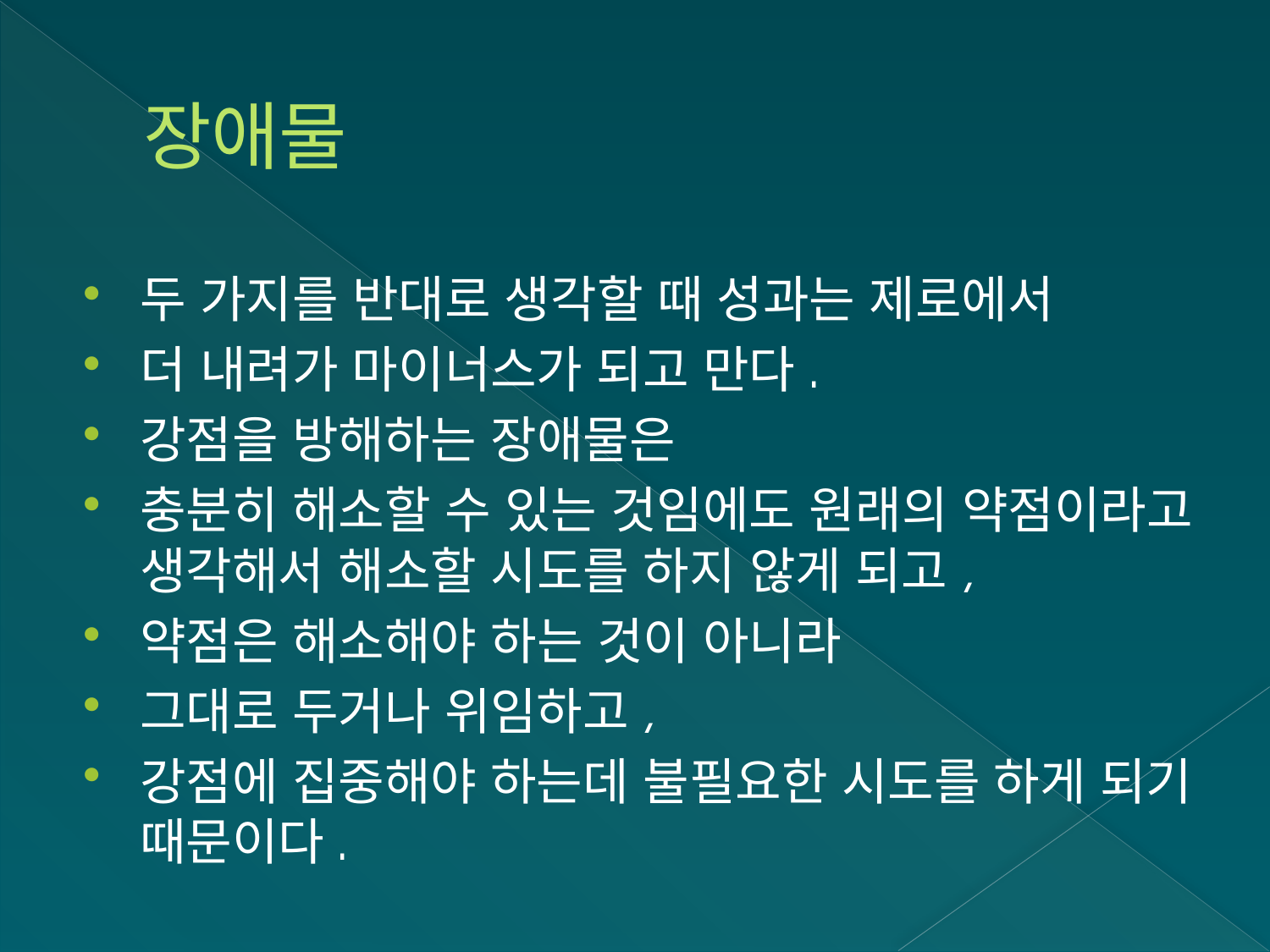

# 장애물
두 가지를 반대로 생각할 때 성과는 제로에서
더 내려가 마이너스가 되고 만다.
강점을 방해하는 장애물은
충분히 해소할 수 있는 것임에도 원래의 약점이라고 생각해서 해소할 시도를 하지 않게 되고,
약점은 해소해야 하는 것이 아니라
그대로 두거나 위임하고,
강점에 집중해야 하는데 불필요한 시도를 하게 되기 때문이다.